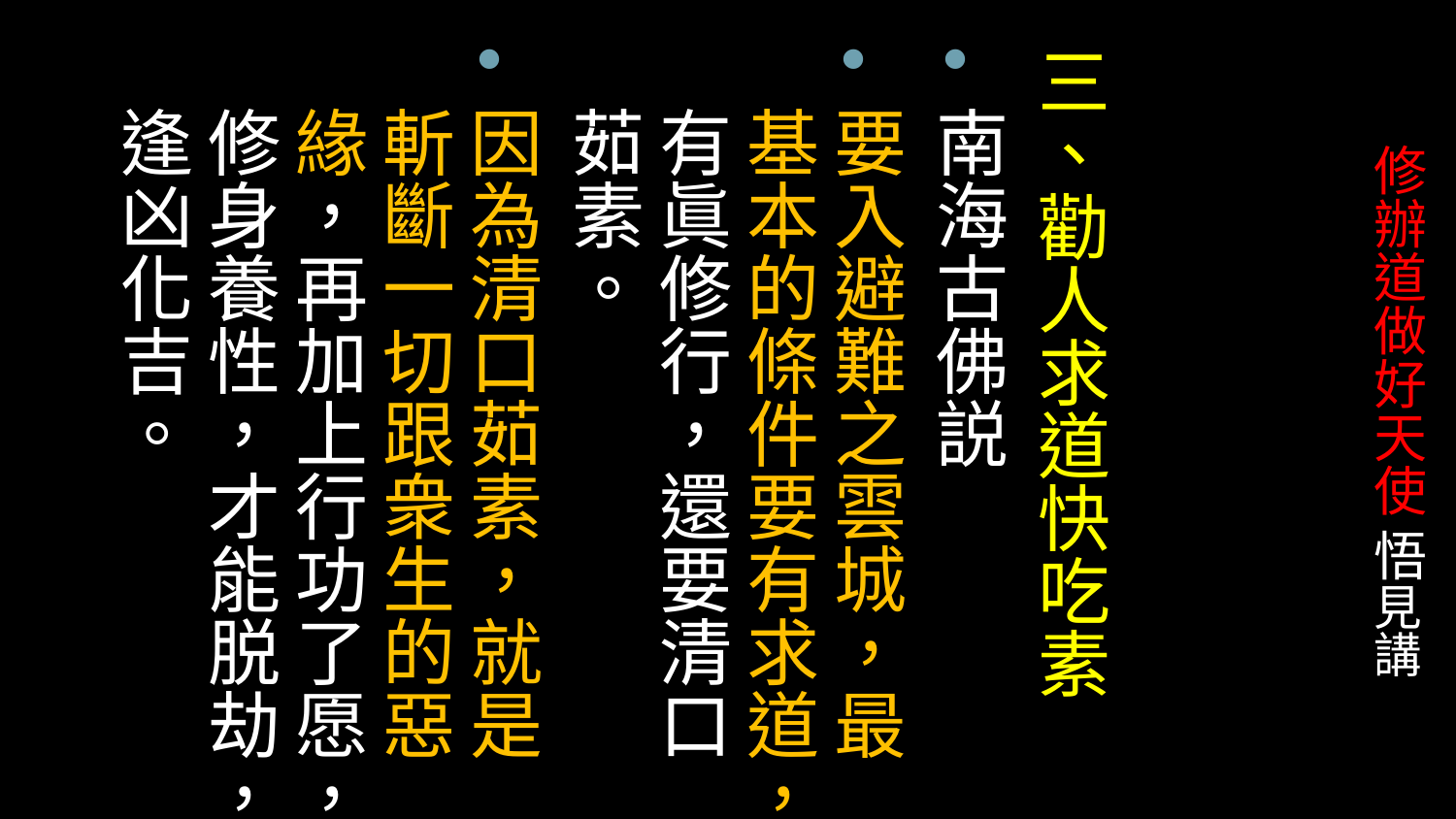

# 修辦道做好天使 悟見講
三、勸人求道快吃素
南海古佛説
要入避難之雲城，最基本的條件要有求道，有眞修行，還要清口茹素。
因為清口茹素，就是斬斷一切跟衆生的惡緣，再加上行功了愿，修身養性，才能脱劫，逢凶化吉。